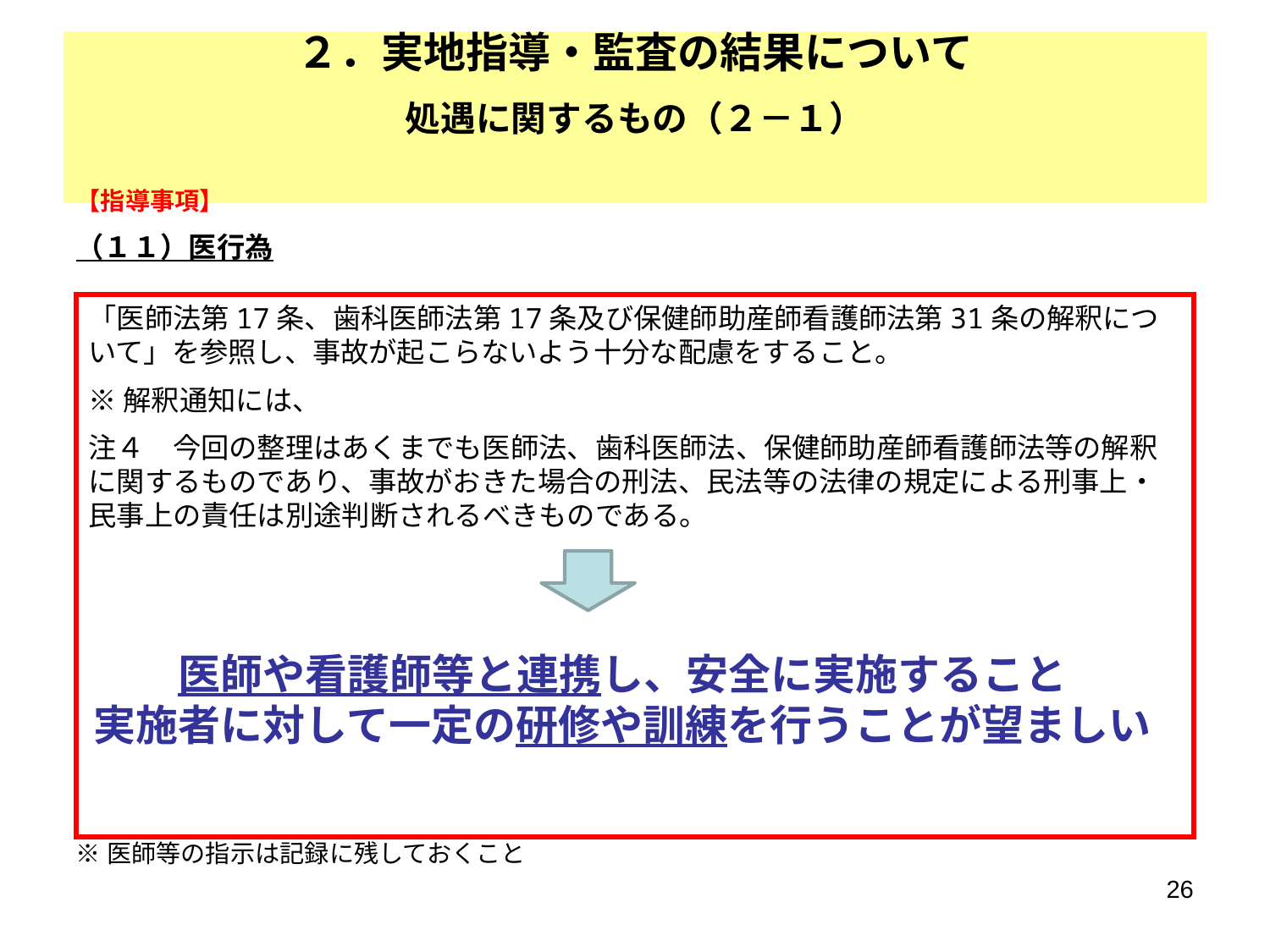

２．実地指導・監査の結果について
# 処遇に関するもの（２－１）
【指導事項】
（１１）医行為

医師や看護師等と連携し、安全に実施すること
実施者に対して一定の研修や訓練を行うことが望ましい

※医師等の指示は記録に残しておくこと
「医師法第17条、歯科医師法第17条及び保健師助産師看護師法第31条の解釈について」を参照し、事故が起こらないよう十分な配慮をすること。
※解釈通知には、
注４　今回の整理はあくまでも医師法、歯科医師法、保健師助産師看護師法等の解釈に関するものであり、事故がおきた場合の刑法、民法等の法律の規定による刑事上・民事上の責任は別途判断されるべきものである。

26